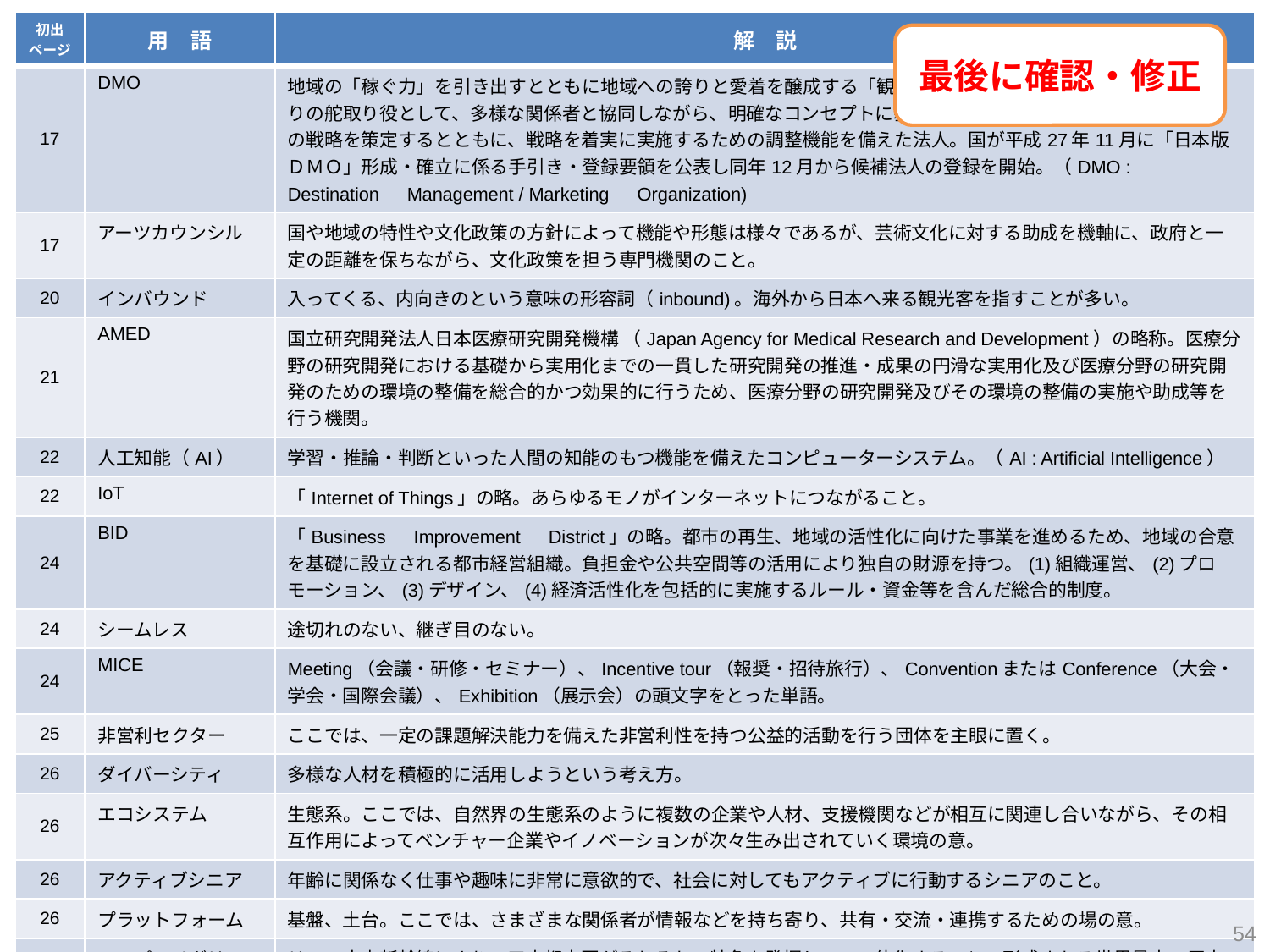

| 初出 ページ | 用　語 | 解　説 |
| --- | --- | --- |
| 17 | DMO | 地域の「稼ぐ力」を引き出すとともに地域への誇りと愛着を醸成する「観光地経営」の視点に立った観光地域づくりの舵取り役として、多様な関係者と協同しながら、明確なコンセプトに基づいた観光地域づくりを実現するための戦略を策定するとともに、戦略を着実に実施するための調整機能を備えた法人。国が平成27年11月に「日本版ＤＭＯ」形成・確立に係る手引き・登録要領を公表し同年12月から候補法人の登録を開始。（DMO : Destination　Management / Marketing　Organization) |
| 17 | アーツカウンシル | 国や地域の特性や文化政策の方針によって機能や形態は様々であるが、芸術文化に対する助成を機軸に、政府と一定の距離を保ちながら、文化政策を担う専門機関のこと。 |
| 20 | インバウンド | 入ってくる、内向きのという意味の形容詞（inbound)。海外から日本へ来る観光客を指すことが多い。 |
| 21 | AMED | 国立研究開発法人日本医療研究開発機構 （Japan Agency for Medical Research and Development）の略称。医療分野の研究開発における基礎から実用化までの一貫した研究開発の推進・成果の円滑な実用化及び医療分野の研究開発のための環境の整備を総合的かつ効果的に行うため、医療分野の研究開発及びその環境の整備の実施や助成等を行う機関。 |
| 22 | 人工知能（AI） | 学習・推論・判断といった人間の知能のもつ機能を備えたコンピューターシステム。（AI : Artificial Intelligence） |
| 22 | IoT | 「Internet of Things」の略。あらゆるモノがインターネットにつながること。 |
| 24 | BID | 「Business　Improvement　District」の略。都市の再生、地域の活性化に向けた事業を進めるため、地域の合意を基礎に設立される都市経営組織。負担金や公共空間等の活用により独自の財源を持つ。(1)組織運営、(2)プロモーション、(3)デザイン、(4)経済活性化を包括的に実施するルール・資金等を含んだ総合的制度。 |
| 24 | シームレス | 途切れのない、継ぎ目のない。 |
| 24 | MICE | Meeting（会議・研修・セミナー）、Incentive tour（報奨・招待旅行）、ConventionまたはConference（大会・学会・国際会議）、Exhibition（展示会）の頭文字をとった単語。 |
| 25 | 非営利セクター | ここでは、一定の課題解決能力を備えた非営利性を持つ公益的活動を行う団体を主眼に置く。 |
| 26 | ダイバーシティ | 多様な人材を積極的に活用しようという考え方。 |
| 26 | エコシステム | 生態系。ここでは、自然界の生態系のように複数の企業や人材、支援機関などが相互に関連し合いながら、その相互作用によってベンチャー企業やイノベーションが次々生み出されていく環境の意。 |
| 26 | アクティブシニア | 年齢に関係なく仕事や趣味に非常に意欲的で、社会に対してもアクティブに行動するシニアのこと。 |
| 26 | プラットフォーム | 基盤、土台。ここでは、さまざまな関係者が情報などを持ち寄り、共有・交流・連携するための場の意。 |
| 27 | スーパーメガリージョン | リニア中央新幹線により、三大都市圏がそれぞれの特色を発揮しつつ一体化することで形成される世界最大の巨大都市圏。 |
| 28 | レガシー | 遺産、受け継いだもの。万博やオリンピック・パラリンピック等の国際イベントにおいては、開催時だけでなく、その後の発展につながるような「レガシー（遺産）」の重要性が指摘されている。 |
最後に確認・修正
54